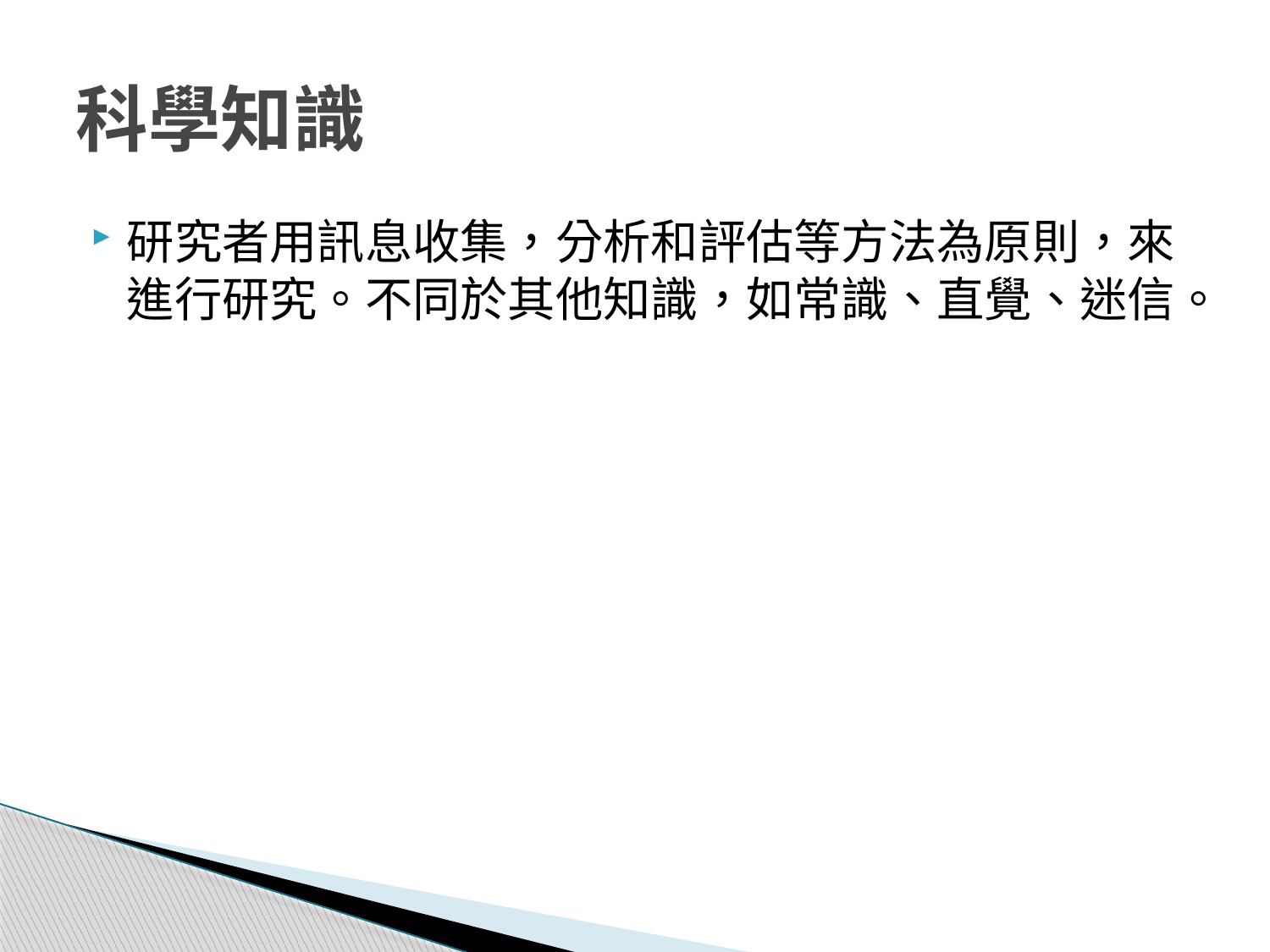

# 科學知識
研究者用訊息收集，分析和評估等方法為原則，來進行研究。不同於其他知識，如常識、直覺、迷信。